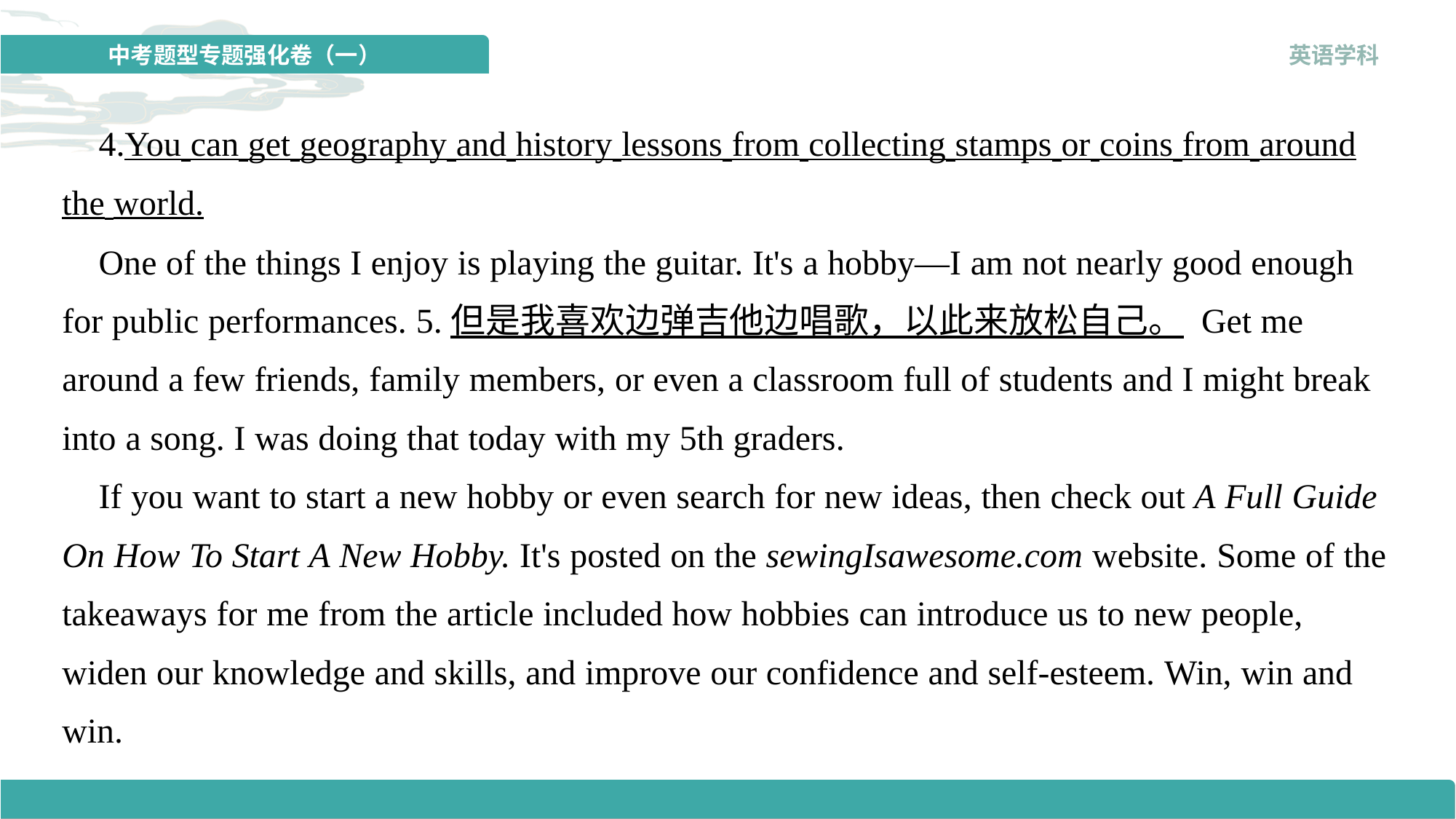

4.You can get geography and history lessons from collecting stamps or coins from around the world.
    One of the things I enjoy is playing the guitar. It's a hobby—I am not nearly good enough for public performances. 5.但是我喜欢边弹吉他边唱歌，以此来放松自己。 Get me around a few friends, family members, or even a classroom full of students and I might break into a song. I was doing that today with my 5th graders.
    If you want to start a new hobby or even search for new ideas, then check out A Full Guide On How To Start A New Hobby. It's posted on the sewingIsawesome.com website. Some of the takeaways for me from the article included how hobbies can introduce us to new people, widen our knowledge and skills, and improve our confidence and self-esteem. Win, win and win.